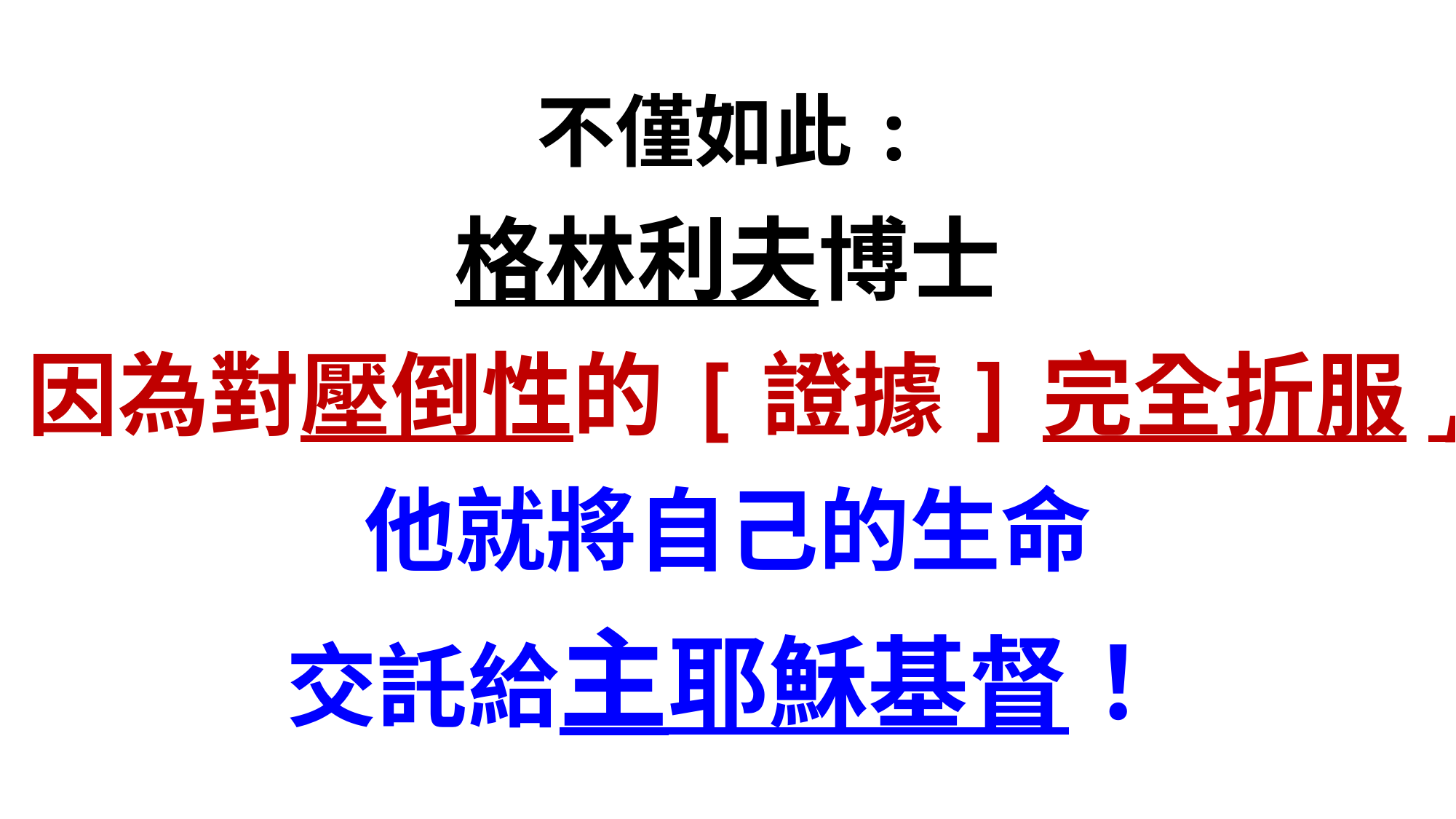

不僅如此:
格林利夫博士
因為對壓倒性的[證據]完全折服,
他就將自己的生命
交託給主耶穌基督！